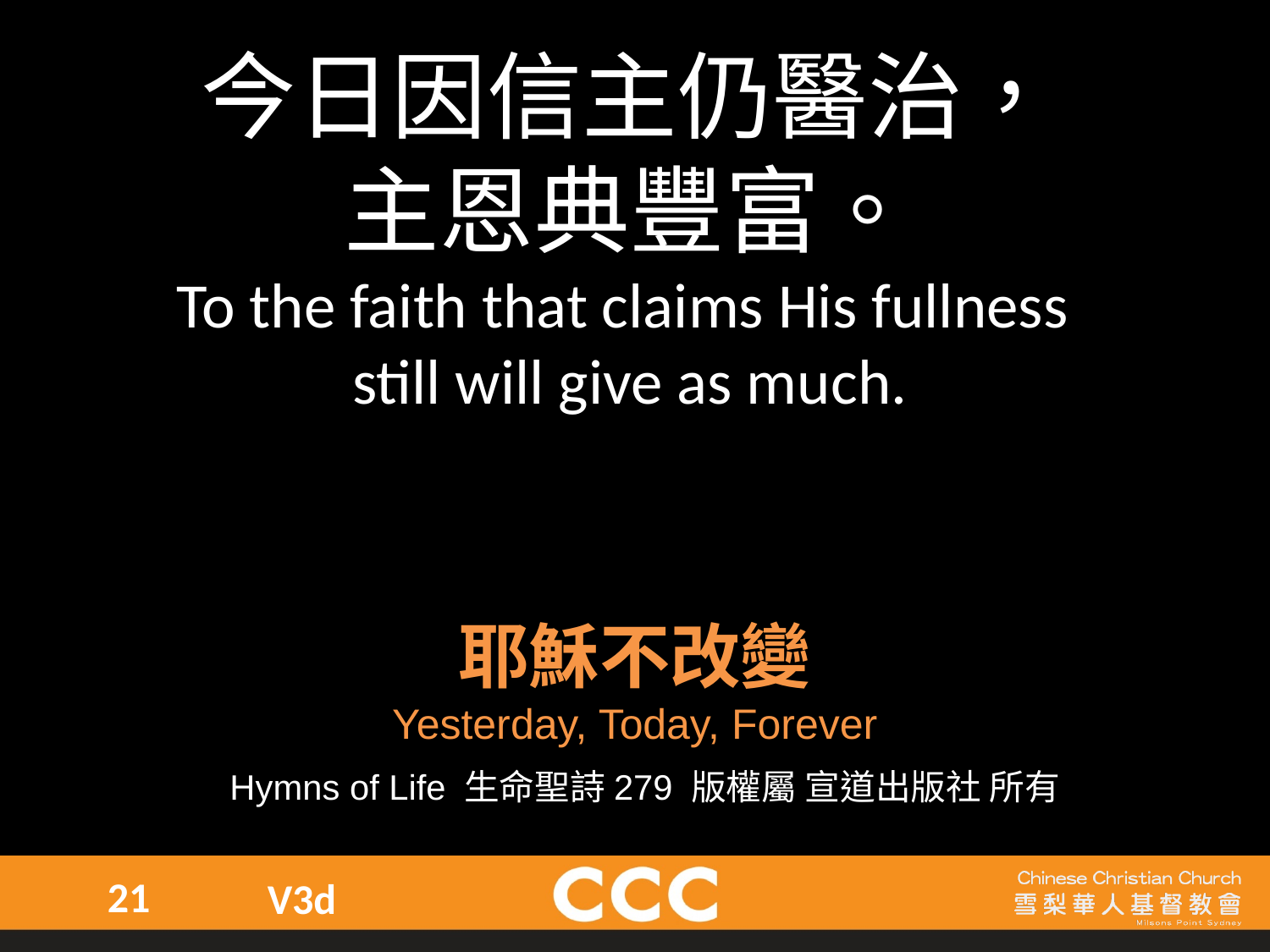

今日因信主仍醫治，
主恩典豐富。
To the faith that claims His fullness
still will give as much.
耶穌不改變
Yesterday, Today, Forever
Hymns of Life 生命聖詩279 版權屬 宣道出版社 所有
21
V3d